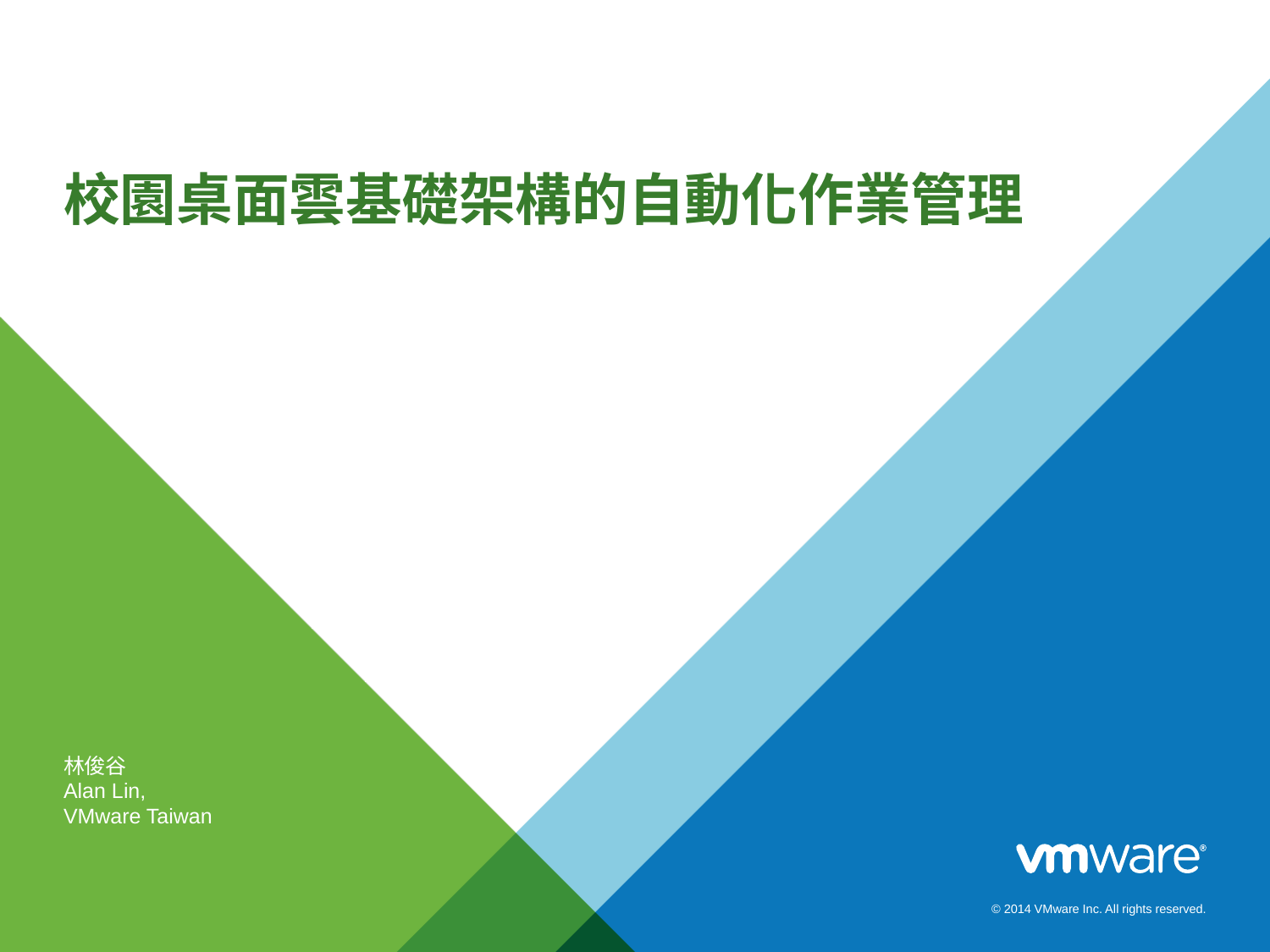

# 校園桌面雲基礎架構的自動化作業管理
林俊谷
Alan Lin,
VMware Taiwan